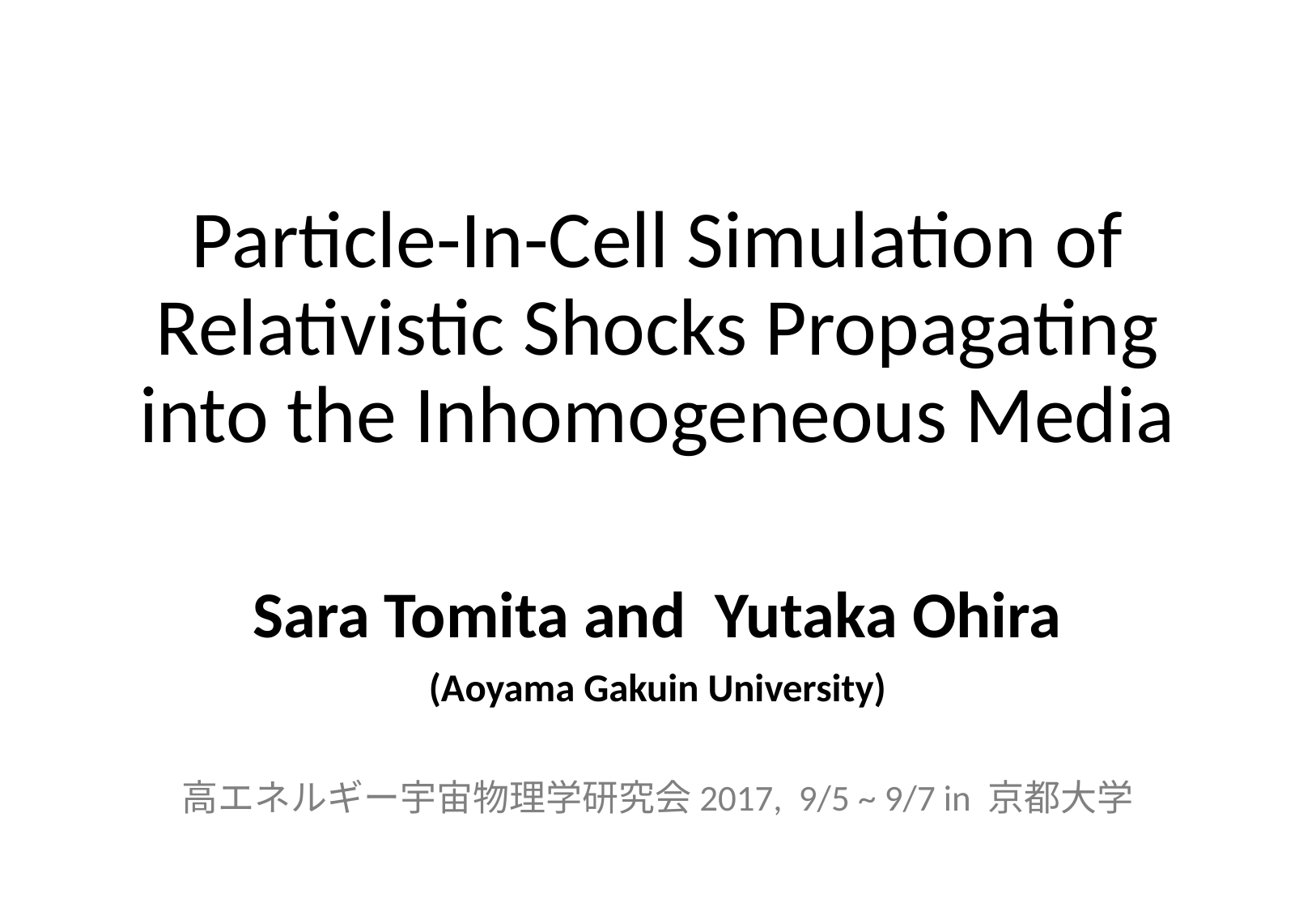

# Particle-In-Cell Simulation of Relativistic Shocks Propagating into the Inhomogeneous Media
Sara Tomita and  Yutaka Ohira
(Aoyama Gakuin University)

高エネルギー宇宙物理学研究会2017,  9/5 ~ 9/7 in 京都大学